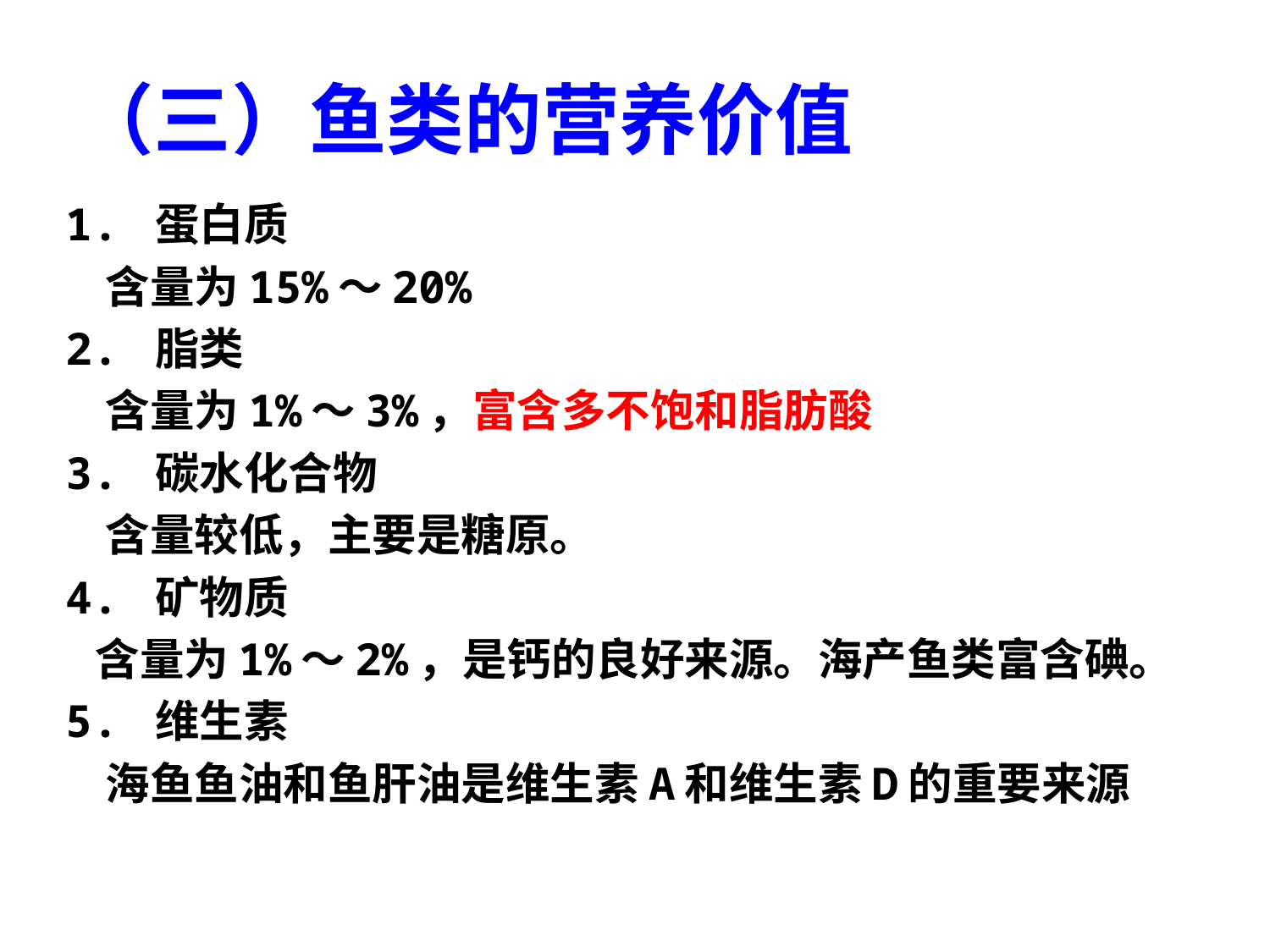

# （三）鱼类的营养价值
1. 蛋白质
   含量为15%～20%
2. 脂类
   含量为1%～3%，富含多不饱和脂肪酸
3. 碳水化合物
   含量较低，主要是糖原。
4. 矿物质
  含量为1%～2%，是钙的良好来源。海产鱼类富含碘。
5. 维生素
   海鱼鱼油和鱼肝油是维生素A和维生素D的重要来源